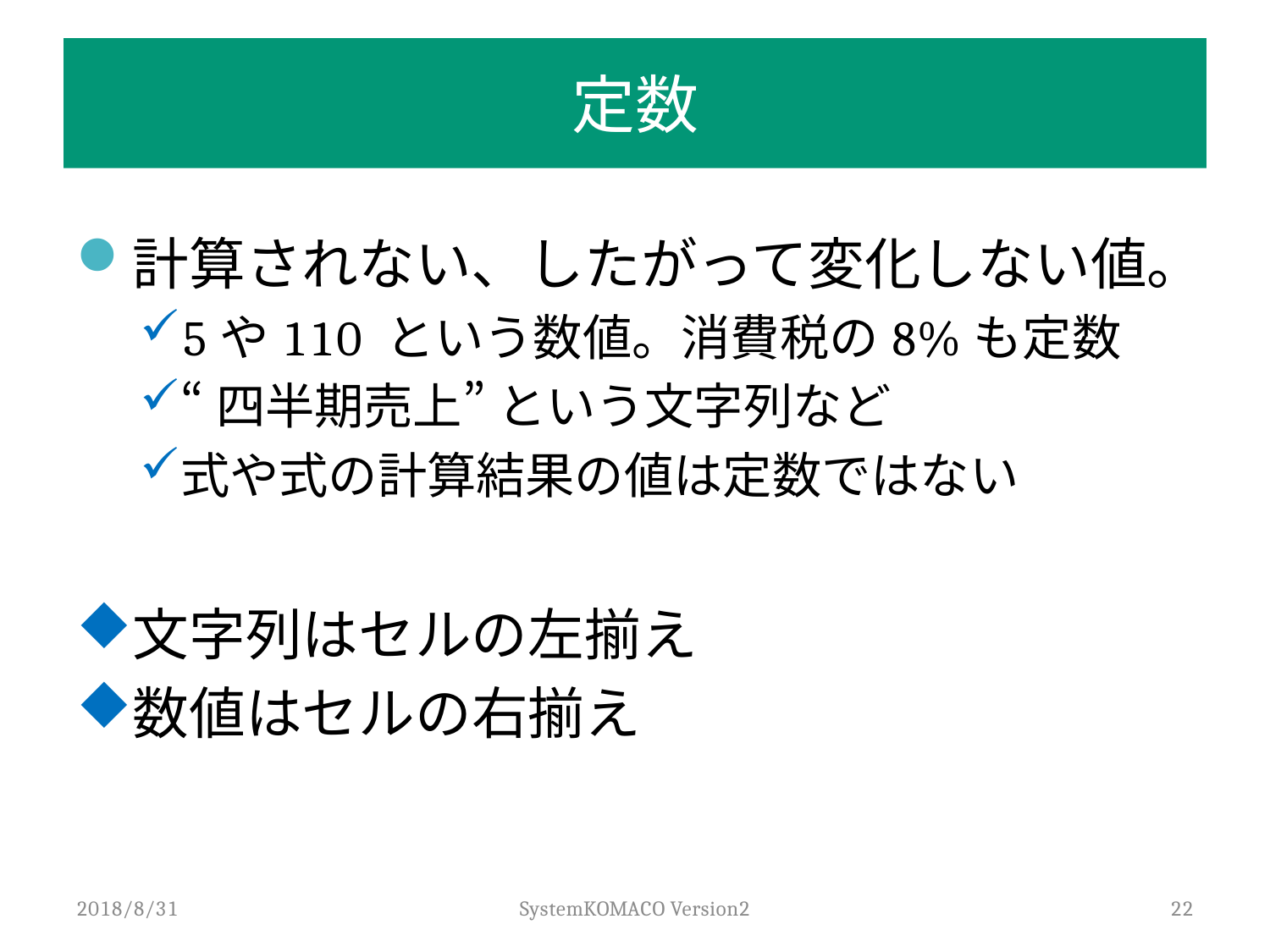

# 定数
計算されない、したがって変化しない値。
5や110 という数値。消費税の8%も定数
“四半期売上” という文字列など
式や式の計算結果の値は定数ではない

文字列はセルの左揃え
数値はセルの右揃え
2018/8/31
SystemKOMACO Version2
22